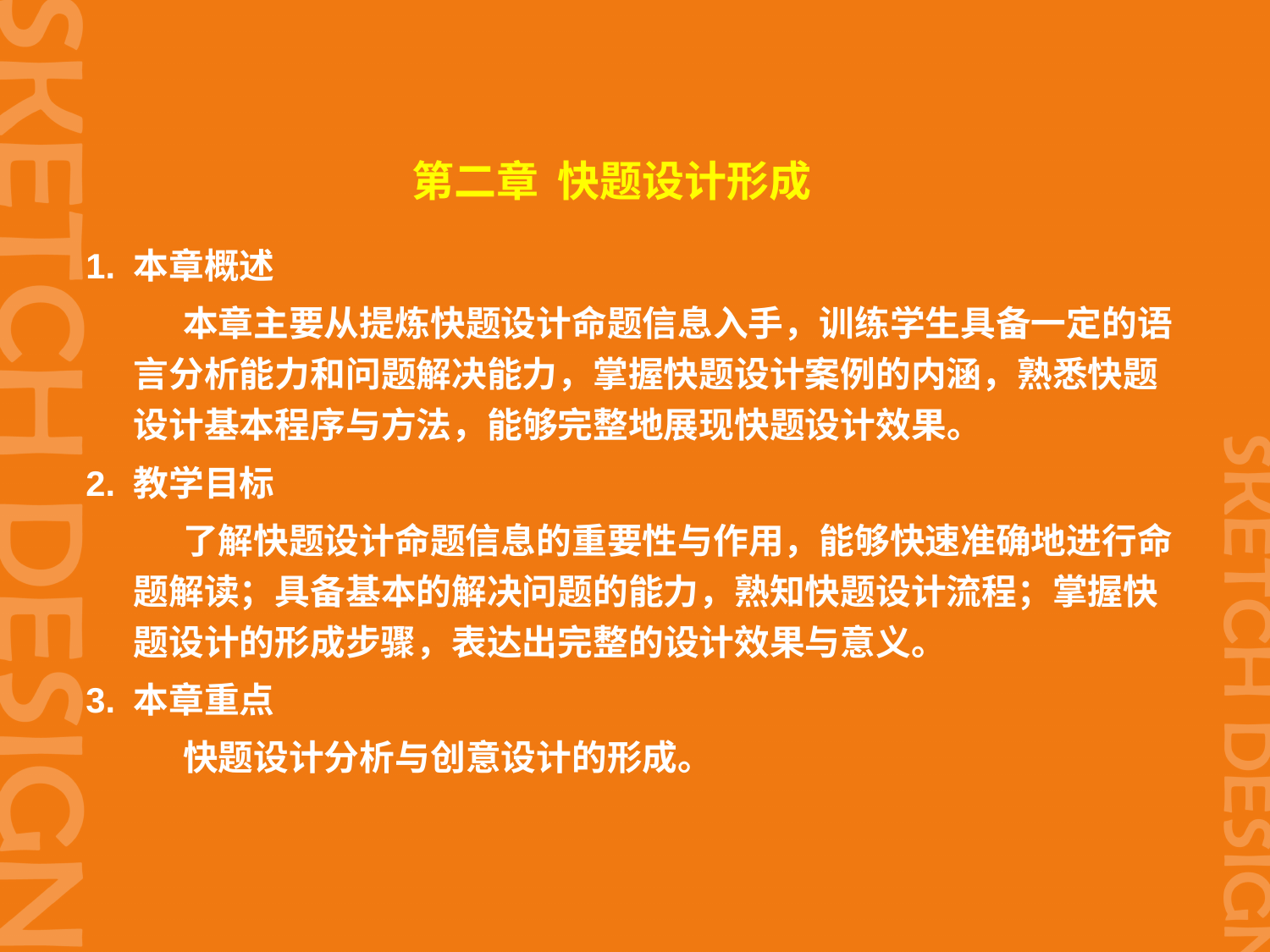

第二章  快题设计形成
1. 本章概述
           本章主要从提炼快题设计命题信息入手，训练学生具备一定的语言分析能力和问题解决能力，掌握快题设计案例的内涵，熟悉快题设计基本程序与方法，能够完整地展现快题设计效果。
2. 教学目标
           了解快题设计命题信息的重要性与作用，能够快速准确地进行命题解读；具备基本的解决问题的能力，熟知快题设计流程；掌握快题设计的形成步骤，表达出完整的设计效果与意义。
3. 本章重点
           快题设计分析与创意设计的形成。